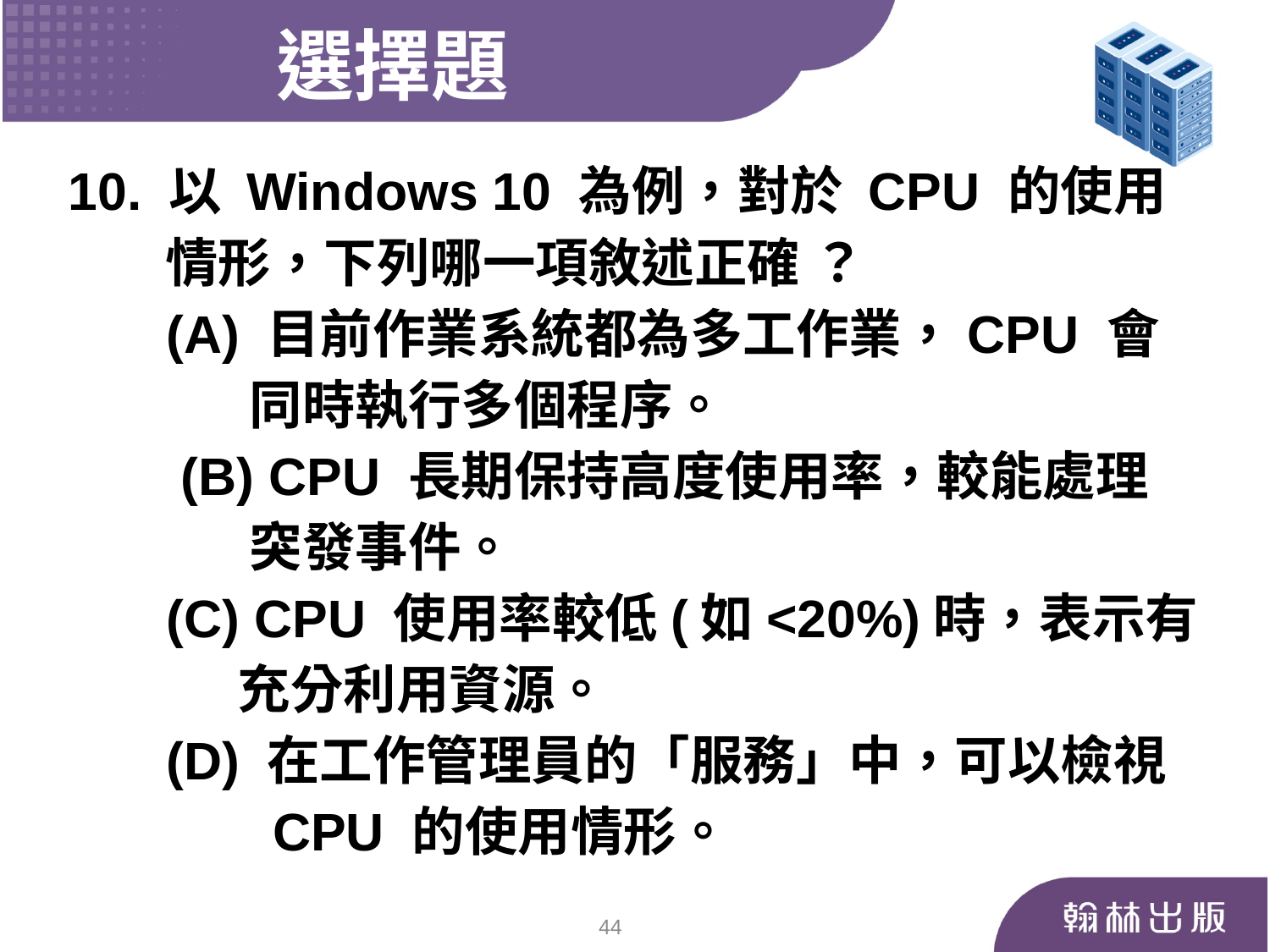

選擇題
10. 以 Windows 10 為例，對於 CPU 的使用
       情形，下列哪一項敘述正確 ？
	     (A) 目前作業系統都為多工作業，CPU 會
              同時執行多個程序。
	      (B) CPU 長期保持高度使用率，較能處理
              突發事件。
	     (C) CPU 使用率較低(如<20%)時，表示有
             充分利用資源。
	     (D) 在工作管理員的「服務」中，可以檢視
              CPU 的使用情形。

44